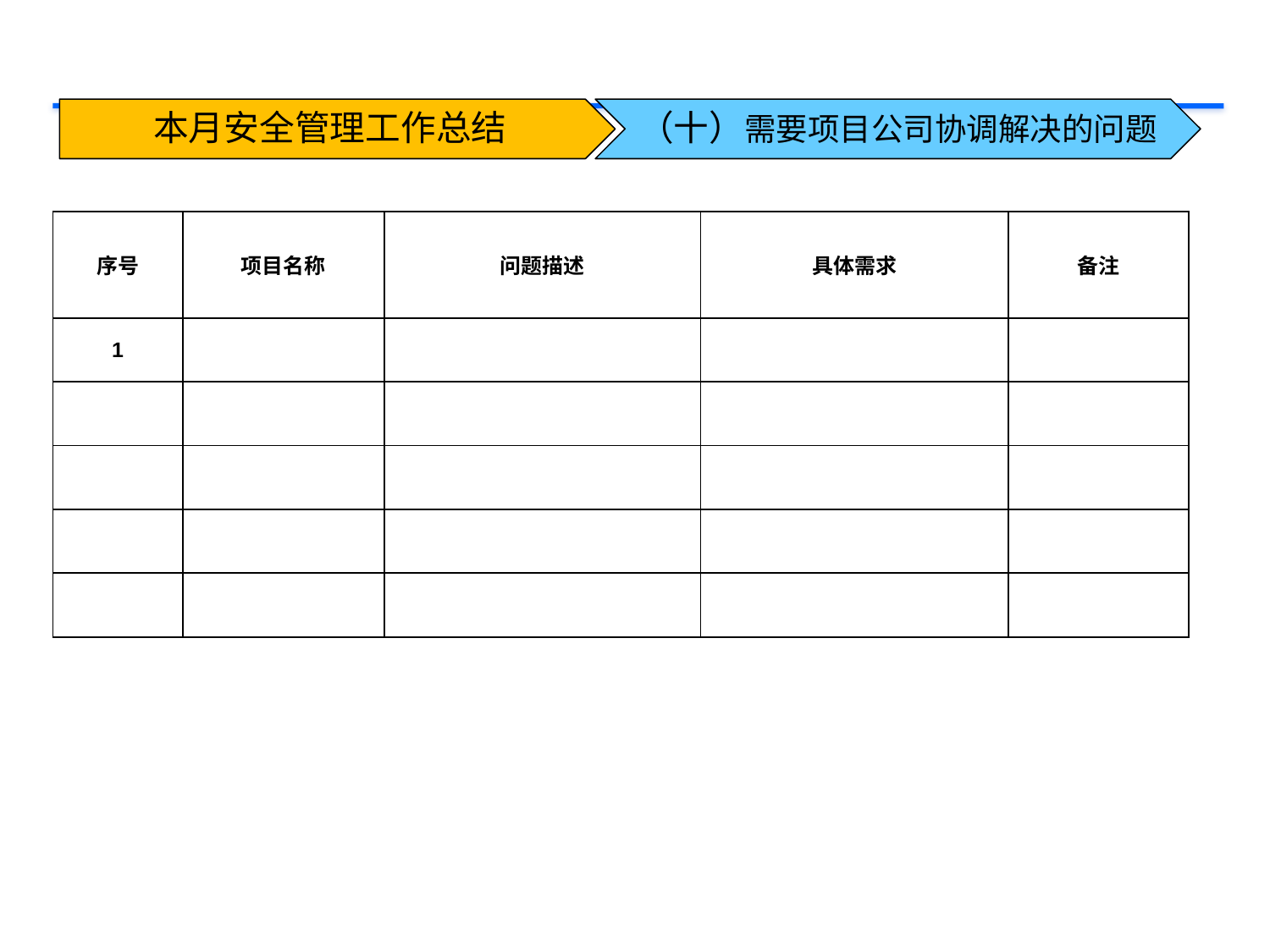

本月安全管理工作总结
（十）需要项目公司协调解决的问题
| 序号 | 项目名称 | 问题描述 | 具体需求 | 备注 |
| --- | --- | --- | --- | --- |
| 1 |  |  |  |  |
|  |  |  |  |  |
|  |  |  |  |  |
|  |  |  |  |  |
|  |  |  |  |  |